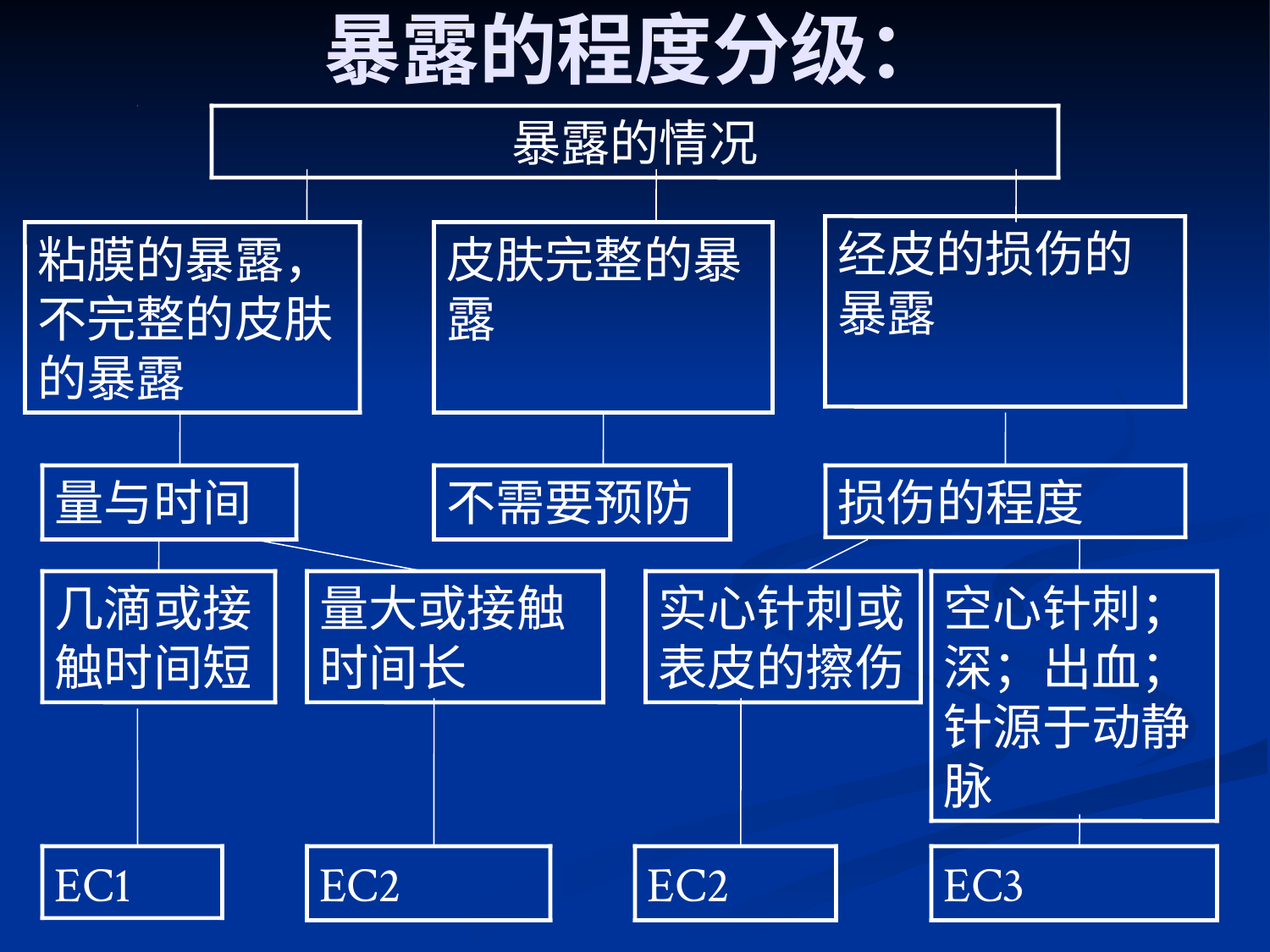

# 暴露的程度分级：

暴露的情况

经皮的损伤的暴露

粘膜的暴露，不完整的皮肤的暴露

皮肤完整的暴露

量与时间

不需要预防

损伤的程度

几滴或接触时间短

量大或接触时间长

实心针刺或表皮的擦伤

空心针刺；深；出血；针源于动静脉

EC1

EC2

EC2

EC3